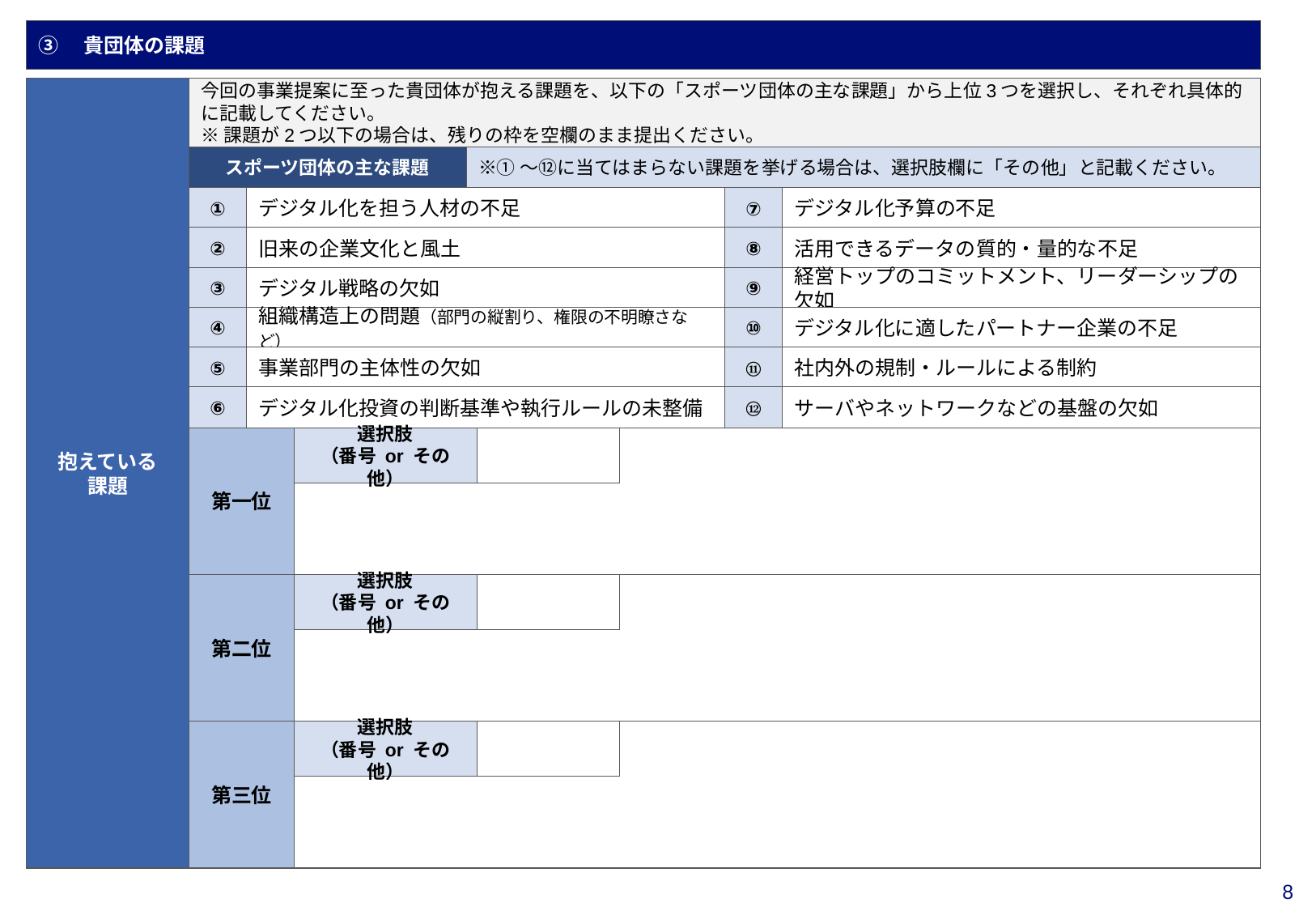

③　貴団体の課題
抱えている
課題
今回の事業提案に至った貴団体が抱える課題を、以下の「スポーツ団体の主な課題」から上位3つを選択し、それぞれ具体的に記載してください。
※課題が2つ以下の場合は、残りの枠を空欄のまま提出ください。
スポーツ団体の主な課題
※①～⑫に当てはまらない課題を挙げる場合は、選択肢欄に「その他」と記載ください。
①
デジタル化を担う人材の不足
⑦
デジタル化予算の不足
②
旧来の企業文化と風土
⑧
活用できるデータの質的・量的な不足
③
デジタル戦略の欠如
⑨
経営トップのコミットメント、リーダーシップの欠如
④
組織構造上の問題（部門の縦割り、権限の不明瞭さなど）
⑩
デジタル化に適したパートナー企業の不足
⑤
事業部門の主体性の欠如
⑪
社内外の規制・ルールによる制約
⑥
デジタル化投資の判断基準や執行ルールの未整備
⑫
サーバやネットワークなどの基盤の欠如
第一位
選択肢
（番号 or その他）

第二位

選択肢
（番号 or その他）

第三位
選択肢
（番号 or その他）